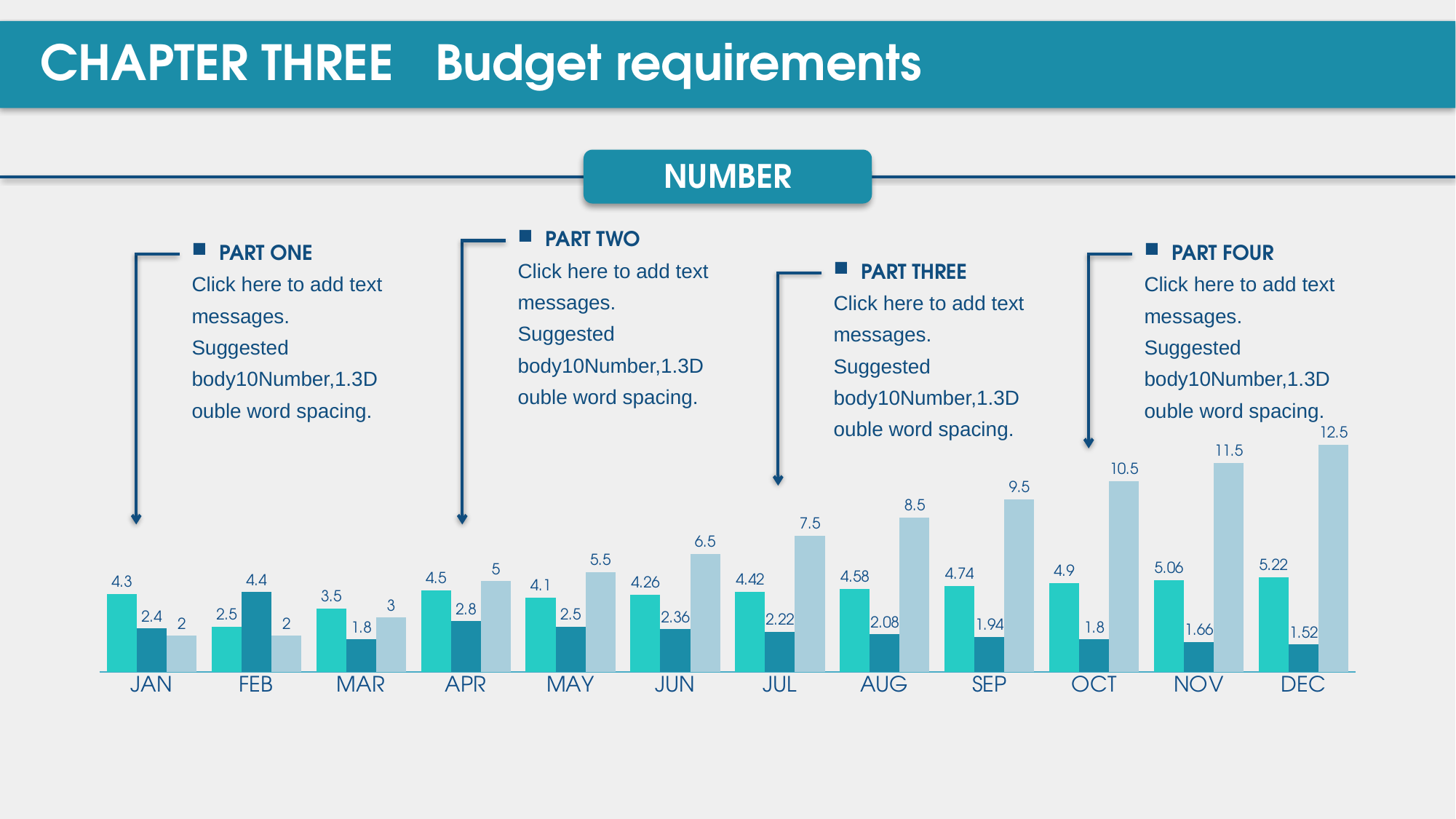

CHAPTER THREE   Budget requirements

NUMBER
PART TWO
Click here to add text messages. Suggested body10Number,1.3Double word spacing.
PART ONE
Click here to add text messages. Suggested body10Number,1.3Double word spacing.
PART FOUR
Click here to add text messages. Suggested body10Number,1.3Double word spacing.

### Chart

| Category | PART 1 | 列1 | PART 3 |
|---|---|---|---|
| JAN | 4.3 | 2.4 | 2.0 |
| FEB | 2.5 | 4.4 | 2.0 |
| MAR | 3.5 | 1.8 | 3.0 |
| APR | 4.5 | 2.8 | 5.0 |
| MAY | 4.1 | 2.5 | 5.5 |
| JUN | 4.26 | 2.36 | 6.5 |
| JUL | 4.42 | 2.22 | 7.5 |
| AUG | 4.58 | 2.08 | 8.5 |
| SEP | 4.74 | 1.94 | 9.5 |
| OCT | 4.9 | 1.8 | 10.5 |
| NOV | 5.06 | 1.66 | 11.5 |
| DEC | 5.22 | 1.52 | 12.5 |
PART THREE
Click here to add text messages. Suggested body10Number,1.3Double word spacing.